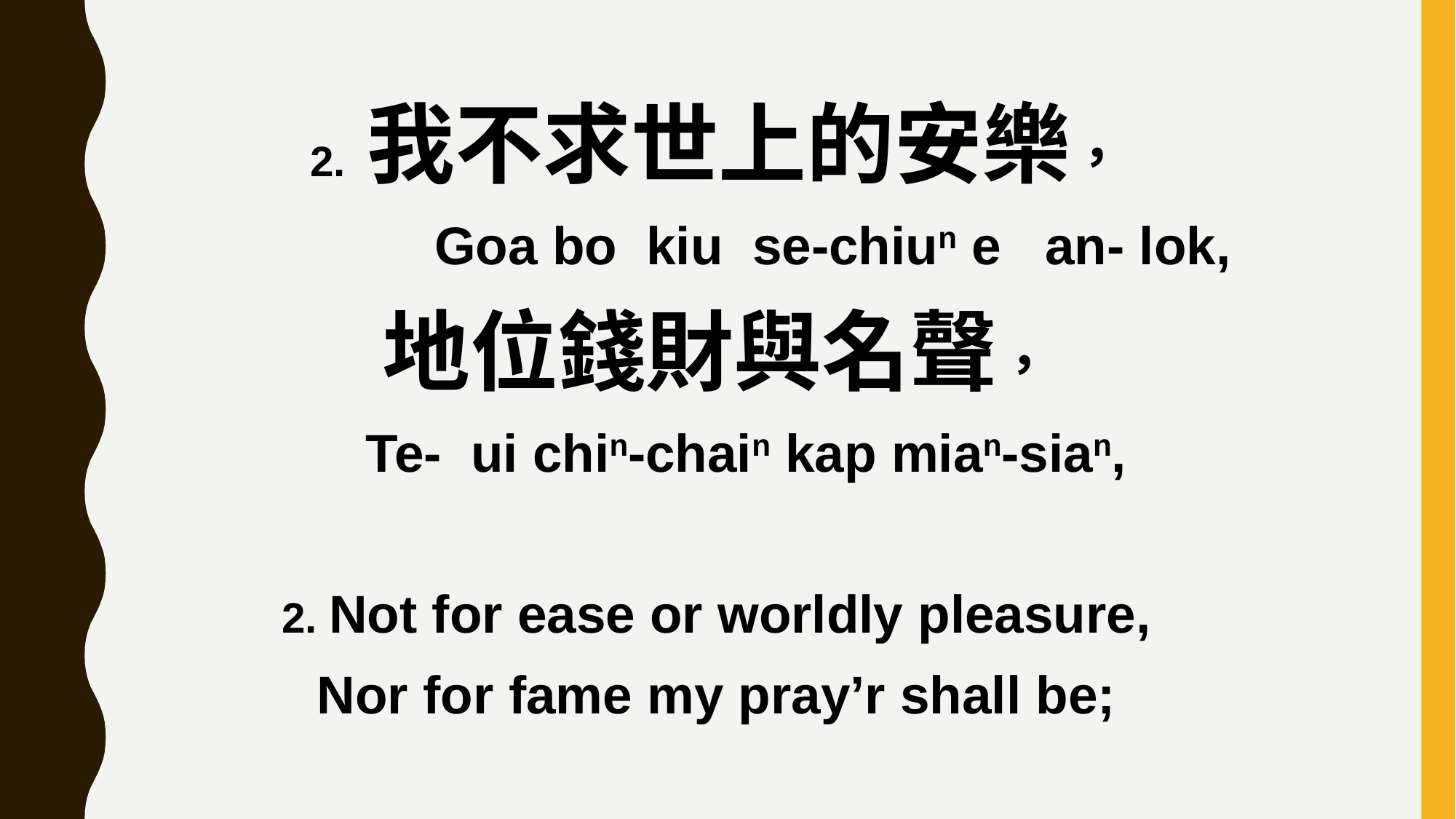

2. 我不求世上的安樂，
                     Goa bo  kiu  se-chiun e   an- lok,
地位錢財與名聲，
    Te-  ui chin-chain kap mian-sian,

2. Not for ease or worldly pleasure,
Nor for fame my pray’r shall be;